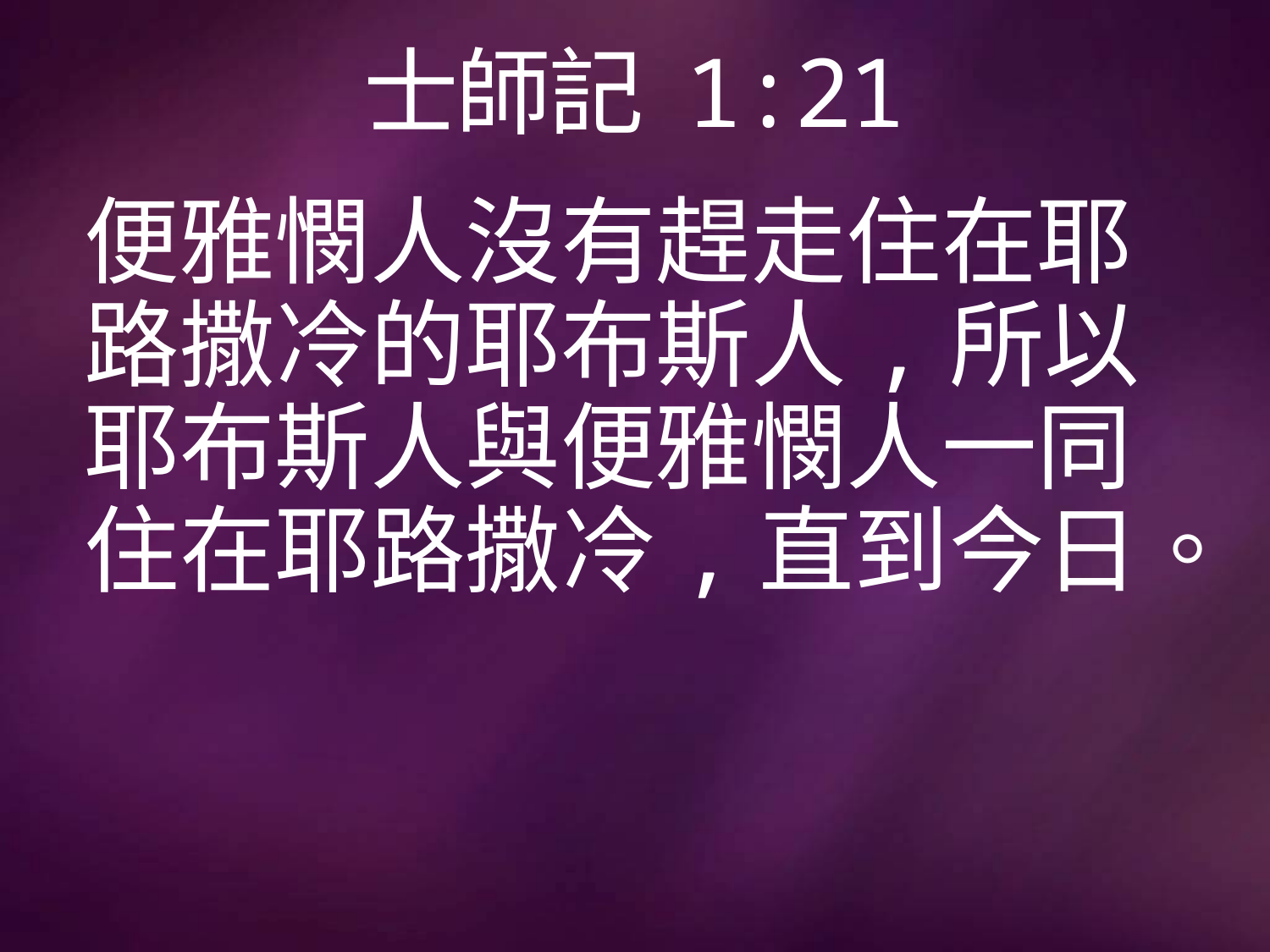

# 士師記 1:21
便雅憫人沒有趕走住在耶路撒冷的耶布斯人,所以耶布斯人與便雅憫人一同住在耶路撒冷,直到今日。